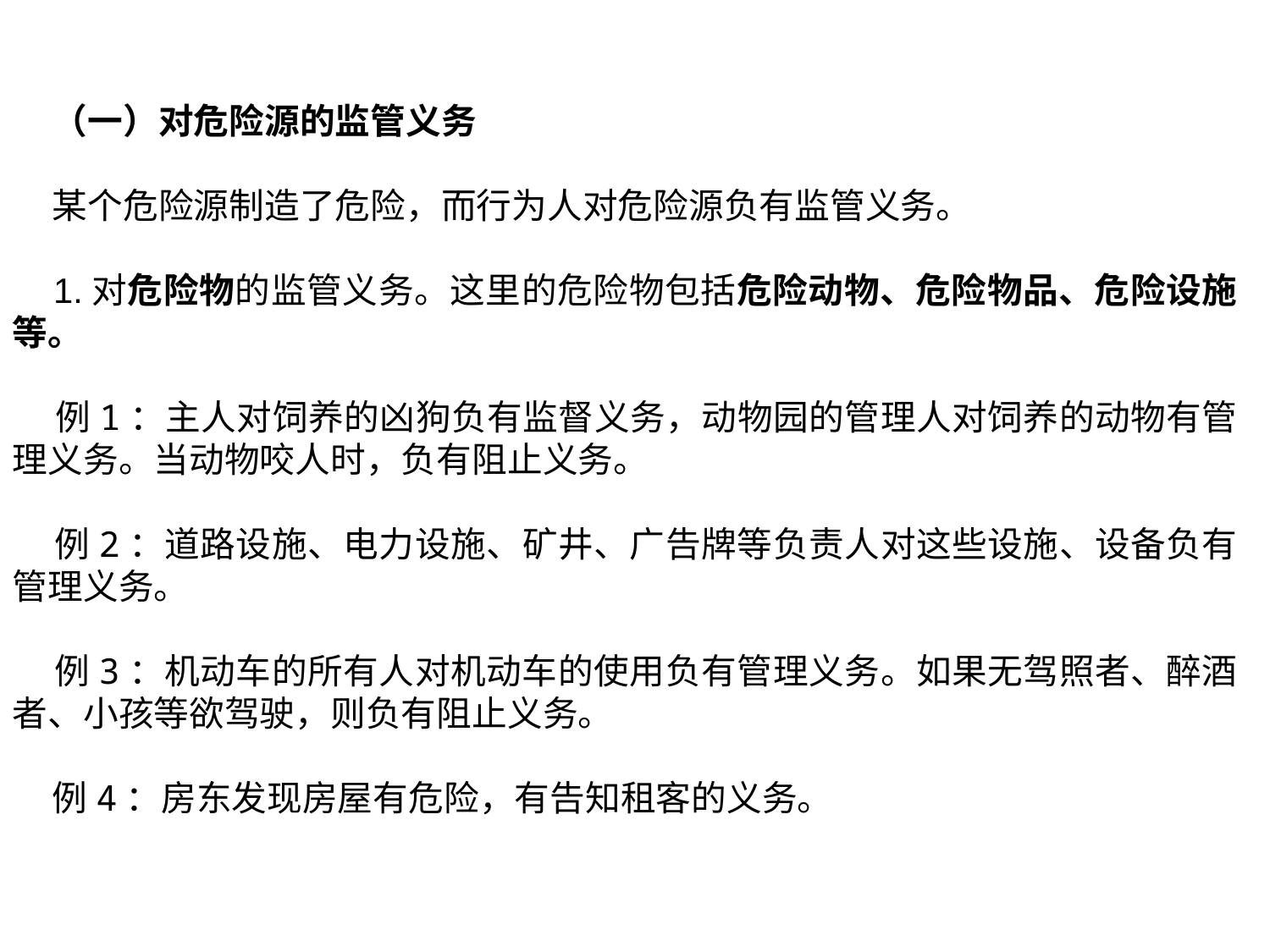

（一）对危险源的监管义务

    某个危险源制造了危险，而行为人对危险源负有监管义务。

    1.对危险物的监管义务。这里的危险物包括危险动物、危险物品、危险设施等。

    例1：主人对饲养的凶狗负有监督义务，动物园的管理人对饲养的动物有管理义务。当动物咬人时，负有阻止义务。

    例2：道路设施、电力设施、矿井、广告牌等负责人对这些设施、设备负有管理义务。

    例3：机动车的所有人对机动车的使用负有管理义务。如果无驾照者、醉酒者、小孩等欲驾驶，则负有阻止义务。

    例4：房东发现房屋有危险，有告知租客的义务。